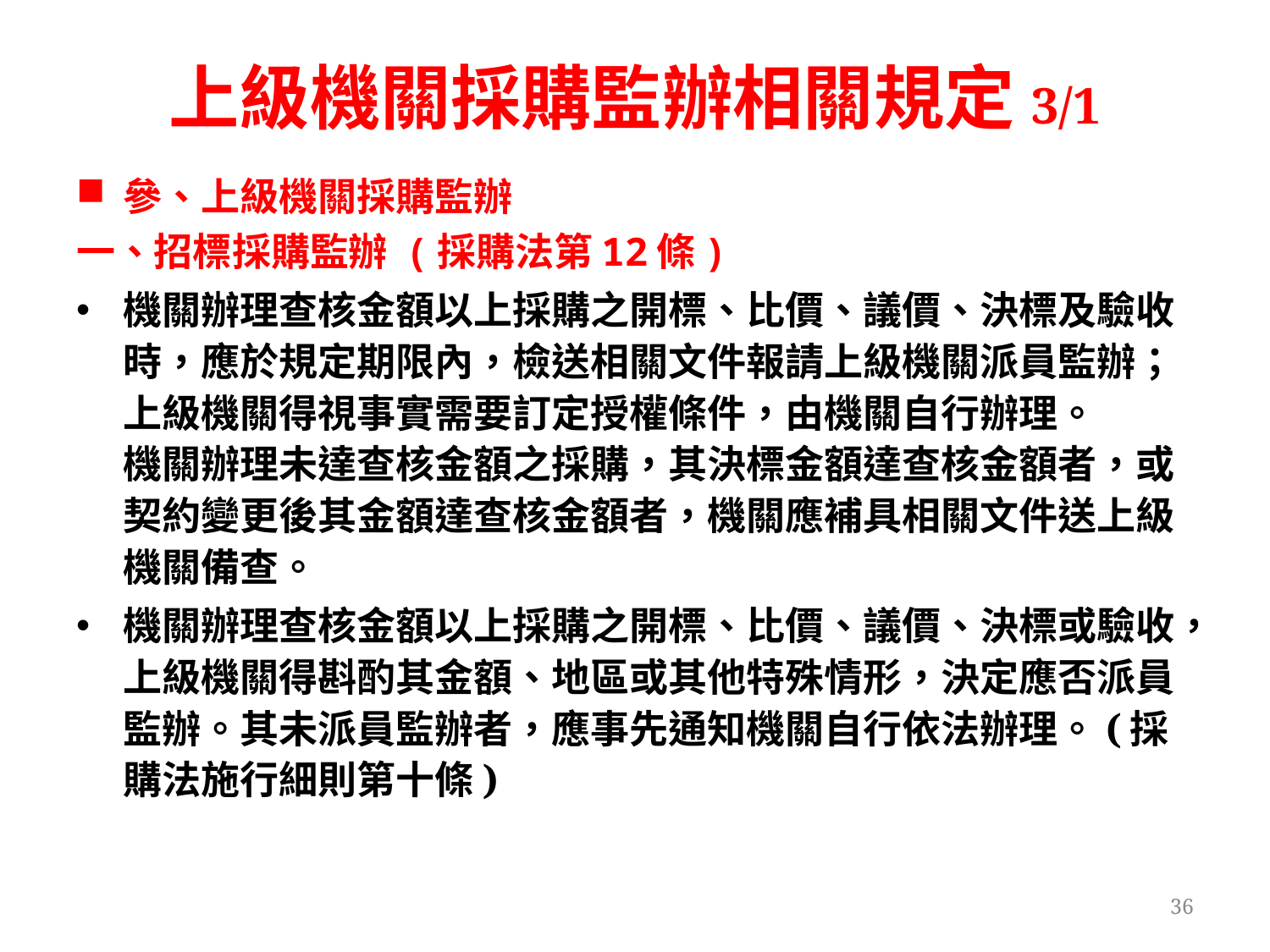

# 上級機關採購監辦相關規定3/1
參、上級機關採購監辦
一、招標採購監辦 (採購法第12條)
機關辦理查核金額以上採購之開標、比價、議價、決標及驗收時，應於規定期限內，檢送相關文件報請上級機關派員監辦；上級機關得視事實需要訂定授權條件，由機關自行辦理。
機關辦理未達查核金額之採購，其決標金額達查核金額者，或契約變更後其金額達查核金額者，機關應補具相關文件送上級機關備查。
機關辦理查核金額以上採購之開標、比價、議價、決標或驗收，上級機關得斟酌其金額、地區或其他特殊情形，決定應否派員監辦。其未派員監辦者，應事先通知機關自行依法辦理。(採購法施行細則第十條)

36